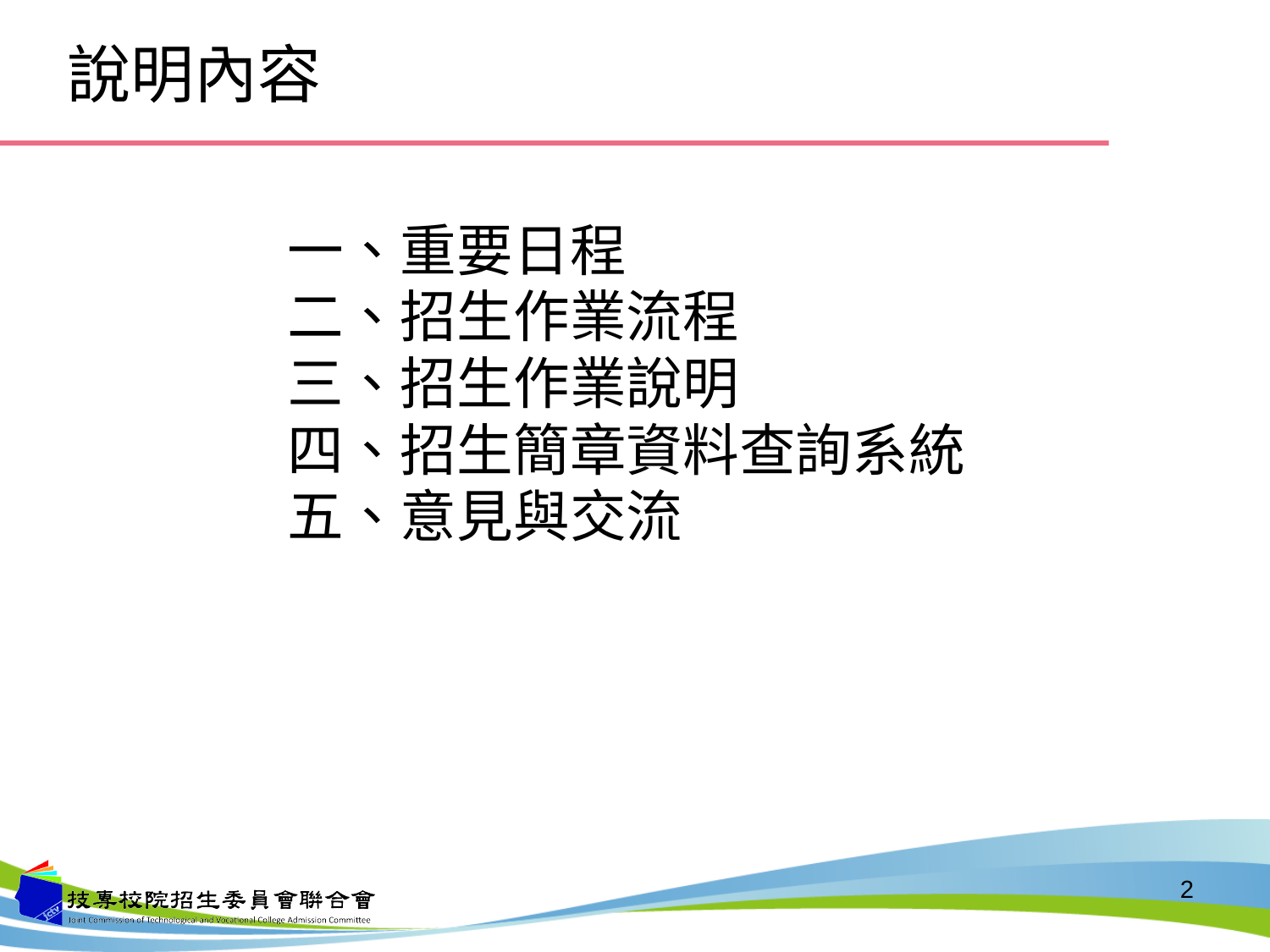

# 說明內容
一、重要日程
二、招生作業流程
三、招生作業說明
四、招生簡章資料查詢系統
五、意見與交流
2